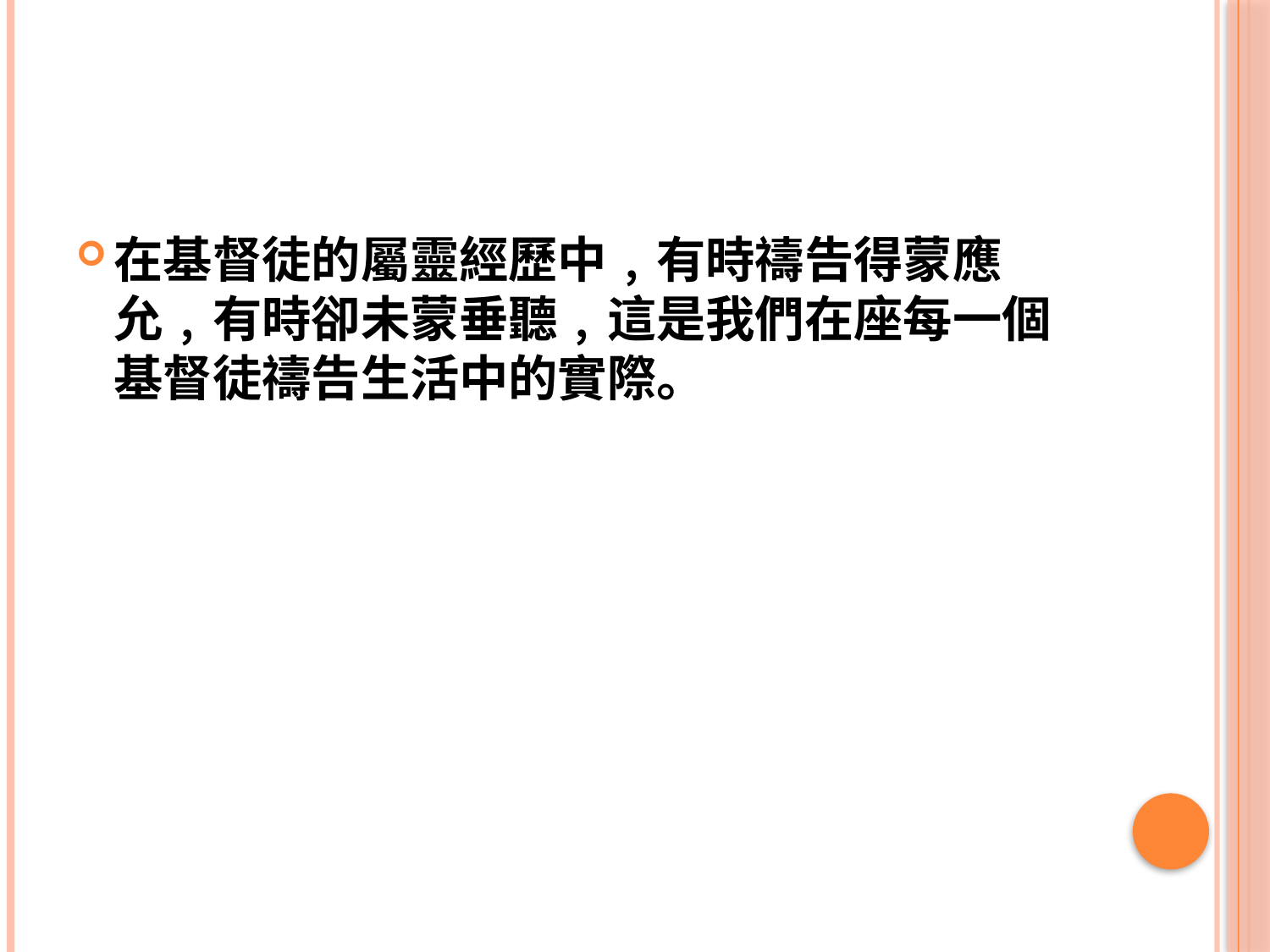

#
在基督徒的屬靈經歷中﹐有時禱告得蒙應允﹐有時卻未蒙垂聽﹐這是我們在座每一個基督徒禱告生活中的實際。